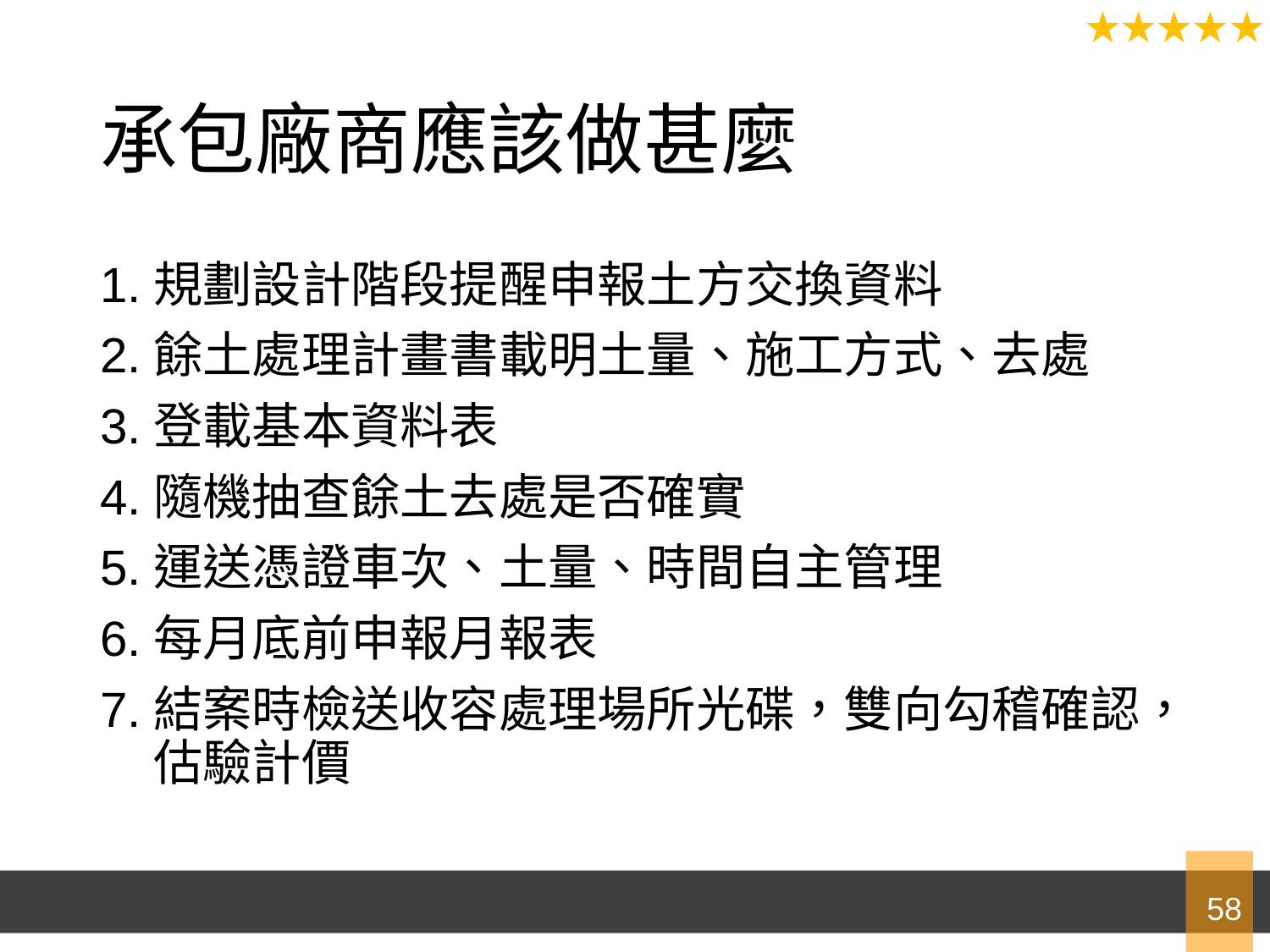

# 承包廠商應該做甚麼
規劃設計階段提醒申報土方交換資料
餘土處理計畫書載明土量、施工方式、去處
登載基本資料表
隨機抽查餘土去處是否確實
運送憑證車次、土量、時間自主管理
每月底前申報月報表
結案時檢送收容處理場所光碟，雙向勾稽確認，估驗計價
58